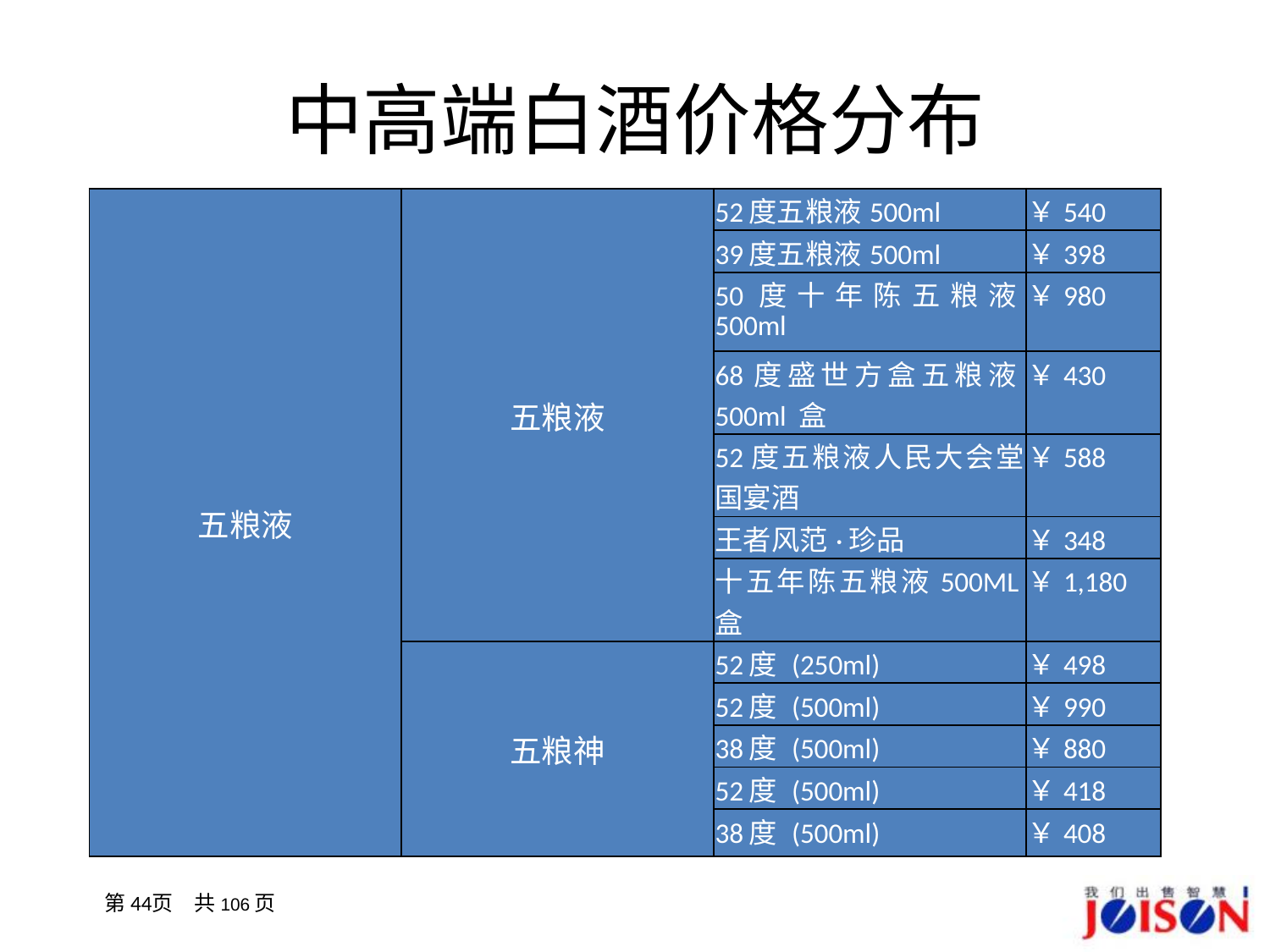

# 中高端白酒价格分布
| 五粮液 | 五粮液 | 52度五粮液500ml | ￥540 |
| --- | --- | --- | --- |
|  |  | 39度五粮液500ml | ￥398 |
|  |  | 50度十年陈五粮液500ml | ￥980 |
|  |  | 68度盛世方盒五粮液500ml 盒 | ￥430 |
|  |  | 52度五粮液人民大会堂国宴酒 | ￥588 |
|  |  | 王者风范·珍品 | ￥348 |
|  |  | 十五年陈五粮液500ML盒 | ￥1,180 |
|  | 五粮神 | 52度 (250ml) | ￥498 |
|  |  | 52度 (500ml) | ￥990 |
|  |  | 38度 (500ml) | ￥880 |
|  |  | 52度 (500ml) | ￥418 |
|  |  | 38度 (500ml) | ￥408 |